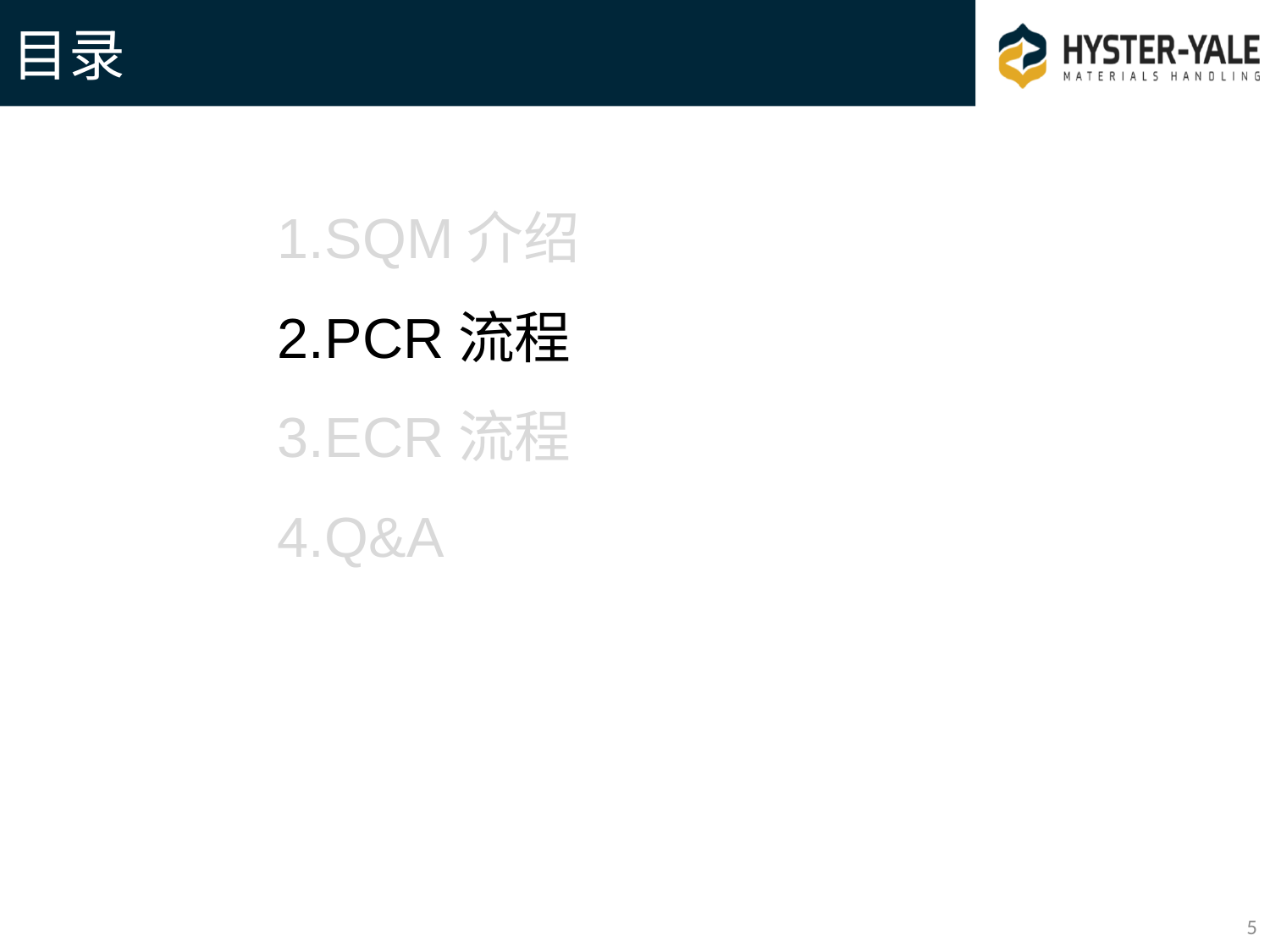

# 目录
SQM介绍
PCR流程
ECR流程
Q&A
5